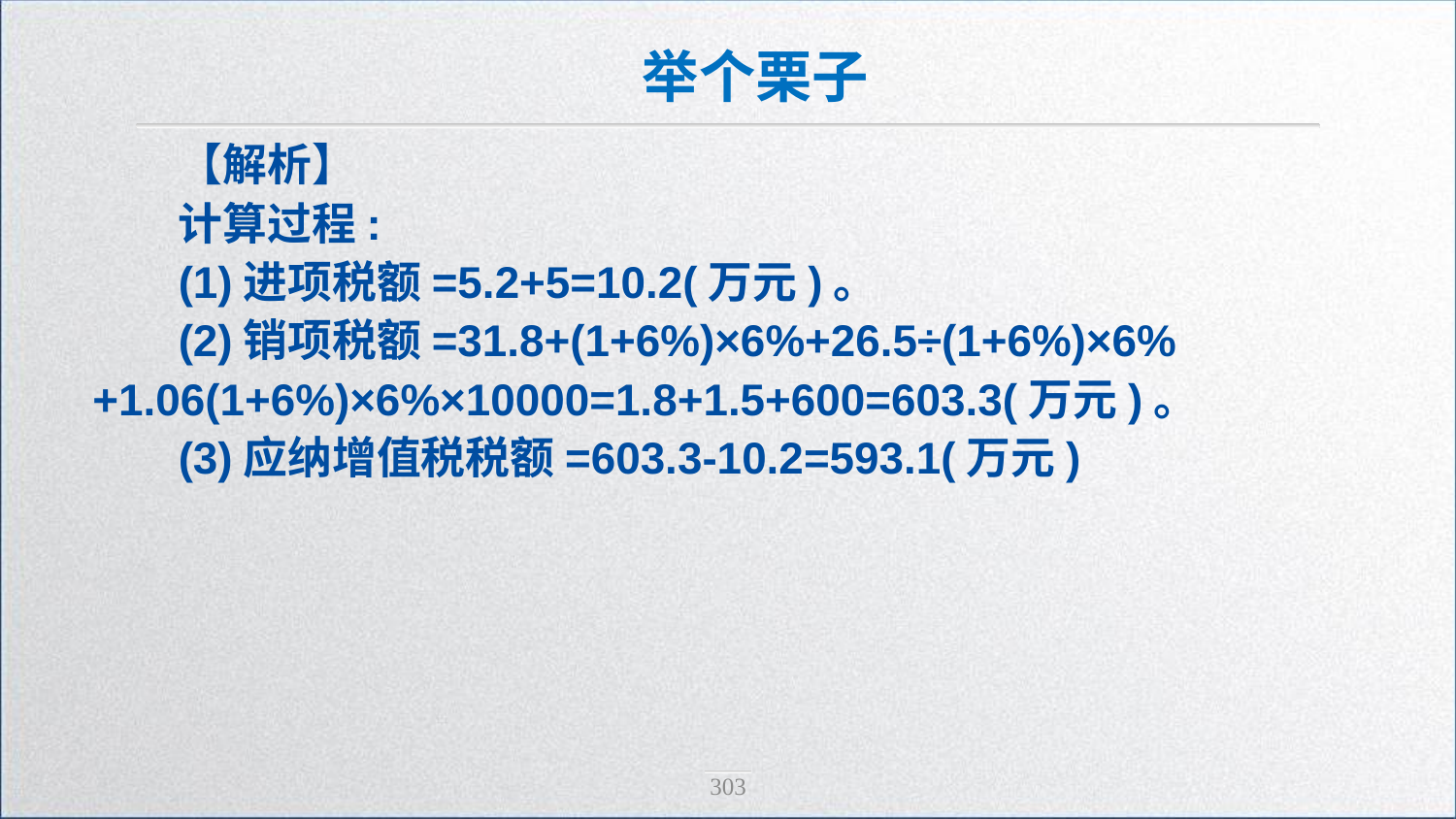

举个栗子
【解析】
计算过程:
(1)进项税额=5.2+5=10.2(万元)。
(2)销项税额=31.8+(1+6%)×6%+26.5÷(1+6%)×6%+1.06(1+6%)×6%×10000=1.8+1.5+600=603.3(万元)。
(3)应纳增值税税额=603.3-10.2=593.1(万元)
303